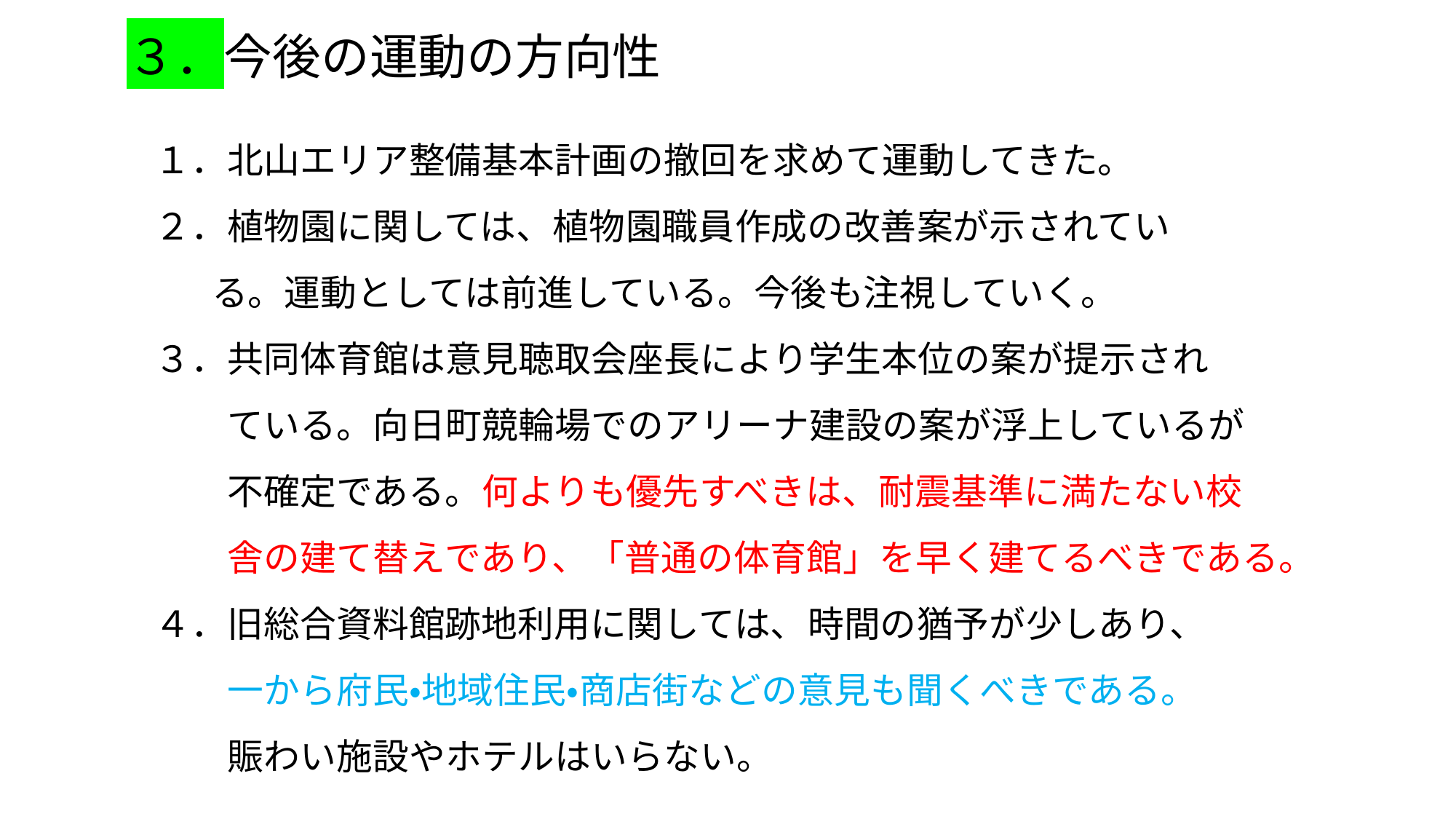

# ３．今後の運動の方向性
１．北山エリア整備基本計画の撤回を求めて運動してきた。
２．植物園に関しては、植物園職員作成の改善案が示されてい
      る。運動としては前進している。今後も注視していく。
３．共同体育館は意見聴取会座長により学生本位の案が提示され
　　ている。向日町競輪場でのアリーナ建設の案が浮上しているが
　　不確定である。何よりも優先すべきは、耐震基準に満たない校
　　舎の建て替えであり、「普通の体育館」を早く建てるべきである。
４．旧総合資料館跡地利用に関しては、時間の猶予が少しあり、
　　一から府民・地域住民・商店街などの意見も聞くべきである。
　　賑わい施設やホテルはいらない。